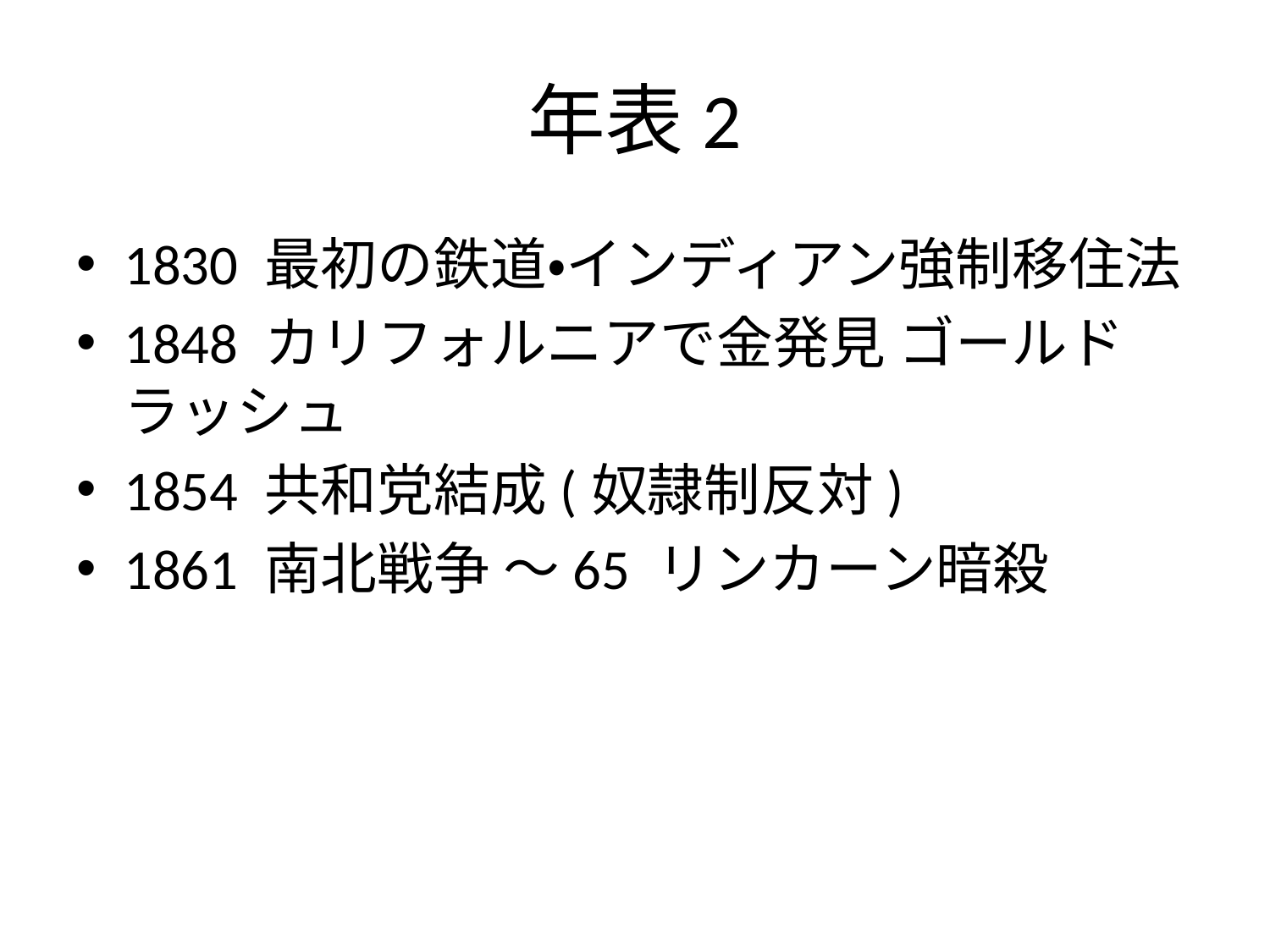

# 年表2
1830 最初の鉄道・インディアン強制移住法
1848 カリフォルニアで金発見 ゴールドラッシュ
1854 共和党結成(奴隷制反対)
1861 南北戦争 ～65 リンカーン暗殺